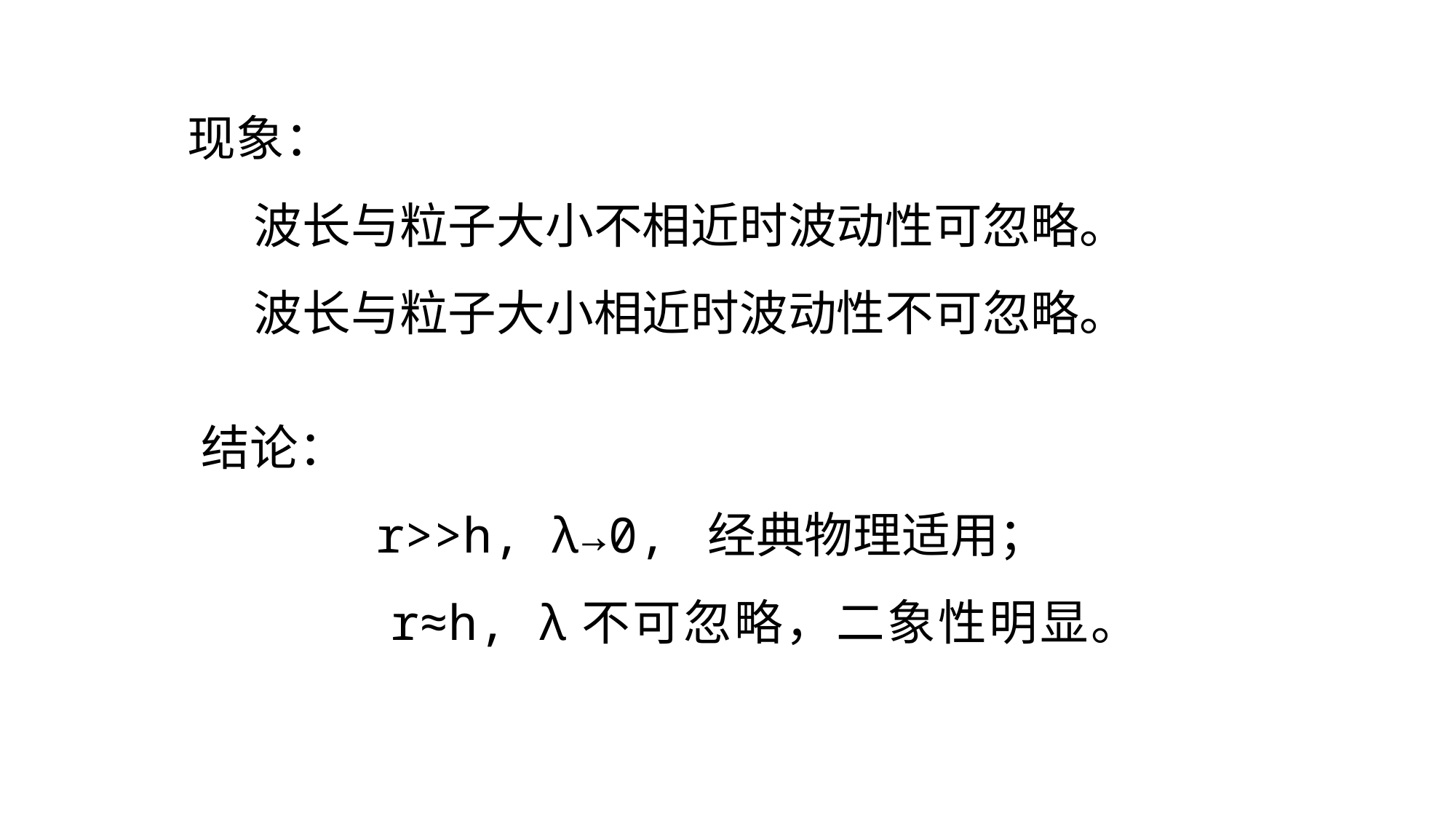

现象：
     波长与粒子大小不相近时波动性可忽略。
     波长与粒子大小相近时波动性不可忽略。
结论：
      r>>h, λ→0, 经典物理适用；
      r≈h, λ不可忽略，二象性明显。